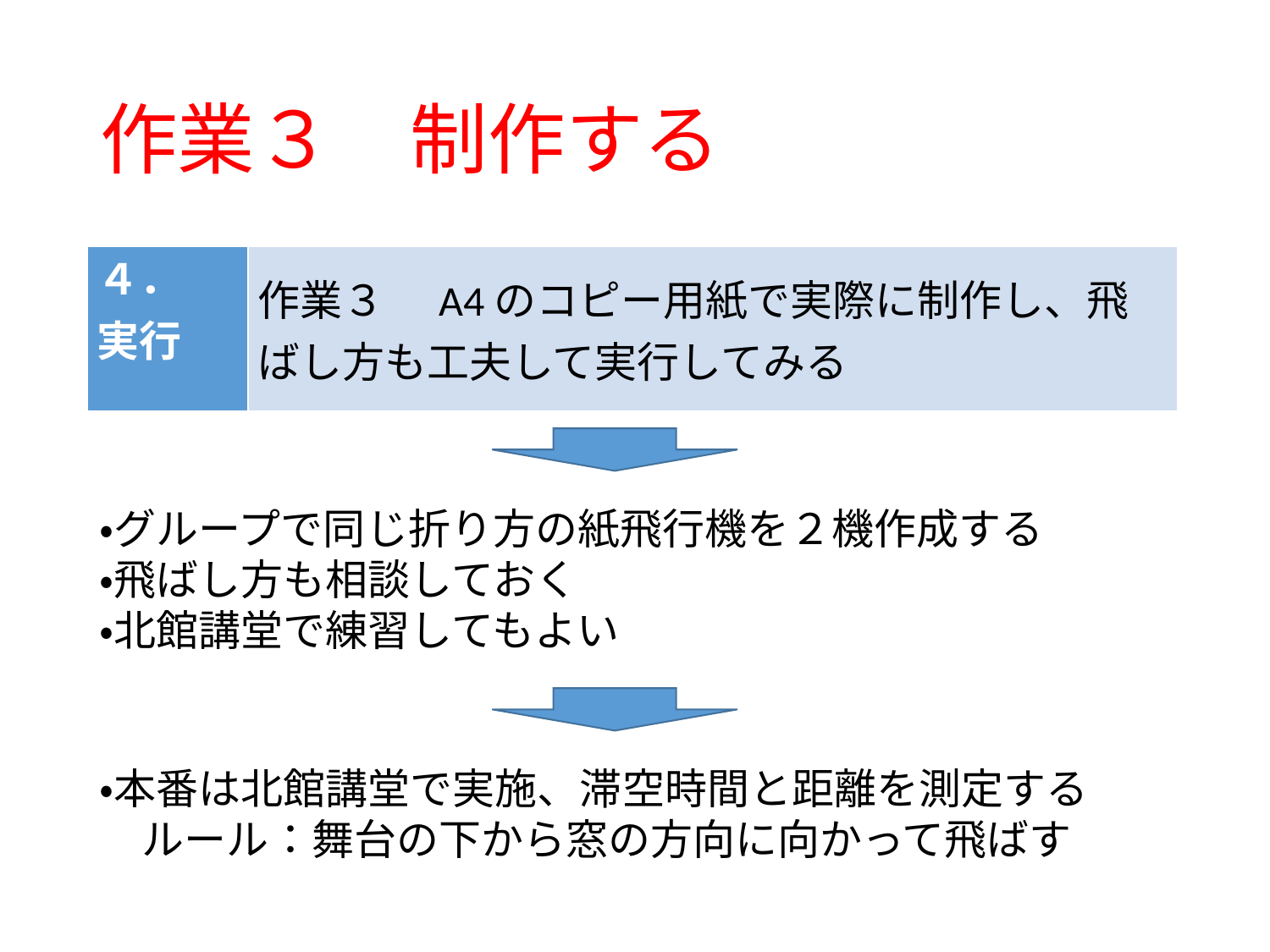

# 作業３　制作する
| ４． 実行 | 作業３　A4のコピー用紙で実際に制作し、飛ばし方も工夫して実行してみる |
| --- | --- |

・グループで同じ折り方の紙飛行機を２機作成する
・飛ばし方も相談しておく
・北館講堂で練習してもよい

・本番は北館講堂で実施、滞空時間と距離を測定する
　ルール：舞台の下から窓の方向に向かって飛ばす